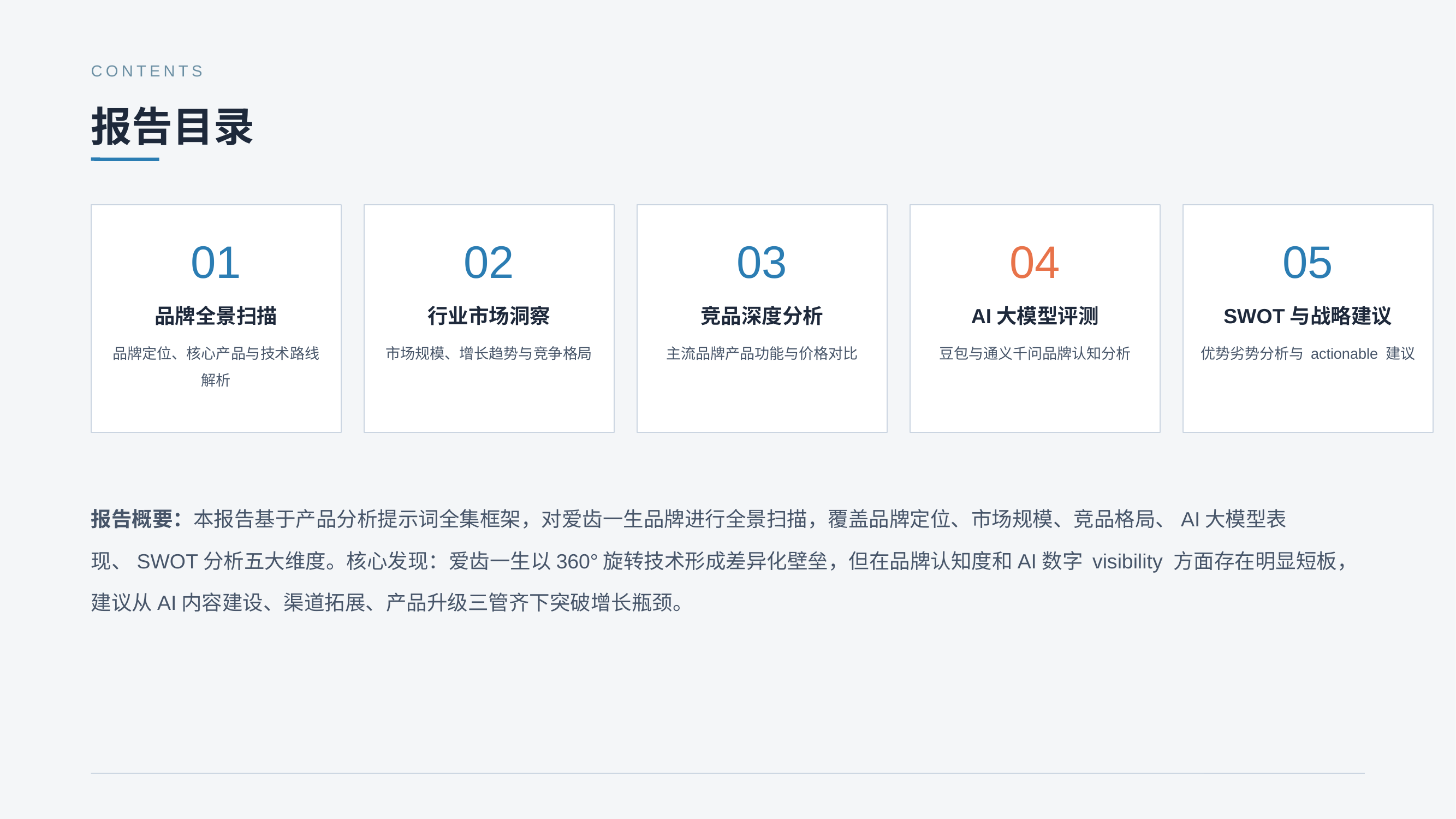

CONTENTS
报告目录

01
02
03
04
05
品牌全景扫描
行业市场洞察
竞品深度分析
AI大模型评测
SWOT与战略建议
品牌定位、核心产品与技术路线解析
市场规模、增长趋势与竞争格局
主流品牌产品功能与价格对比
豆包与通义千问品牌认知分析
优势劣势分析与 actionable 建议
报告概要：本报告基于产品分析提示词全集框架，对爱齿一生品牌进行全景扫描，覆盖品牌定位、市场规模、竞品格局、AI大模型表现、SWOT分析五大维度。核心发现：爱齿一生以360°旋转技术形成差异化壁垒，但在品牌认知度和AI数字 visibility 方面存在明显短板，建议从AI内容建设、渠道拓展、产品升级三管齐下突破增长瓶颈。